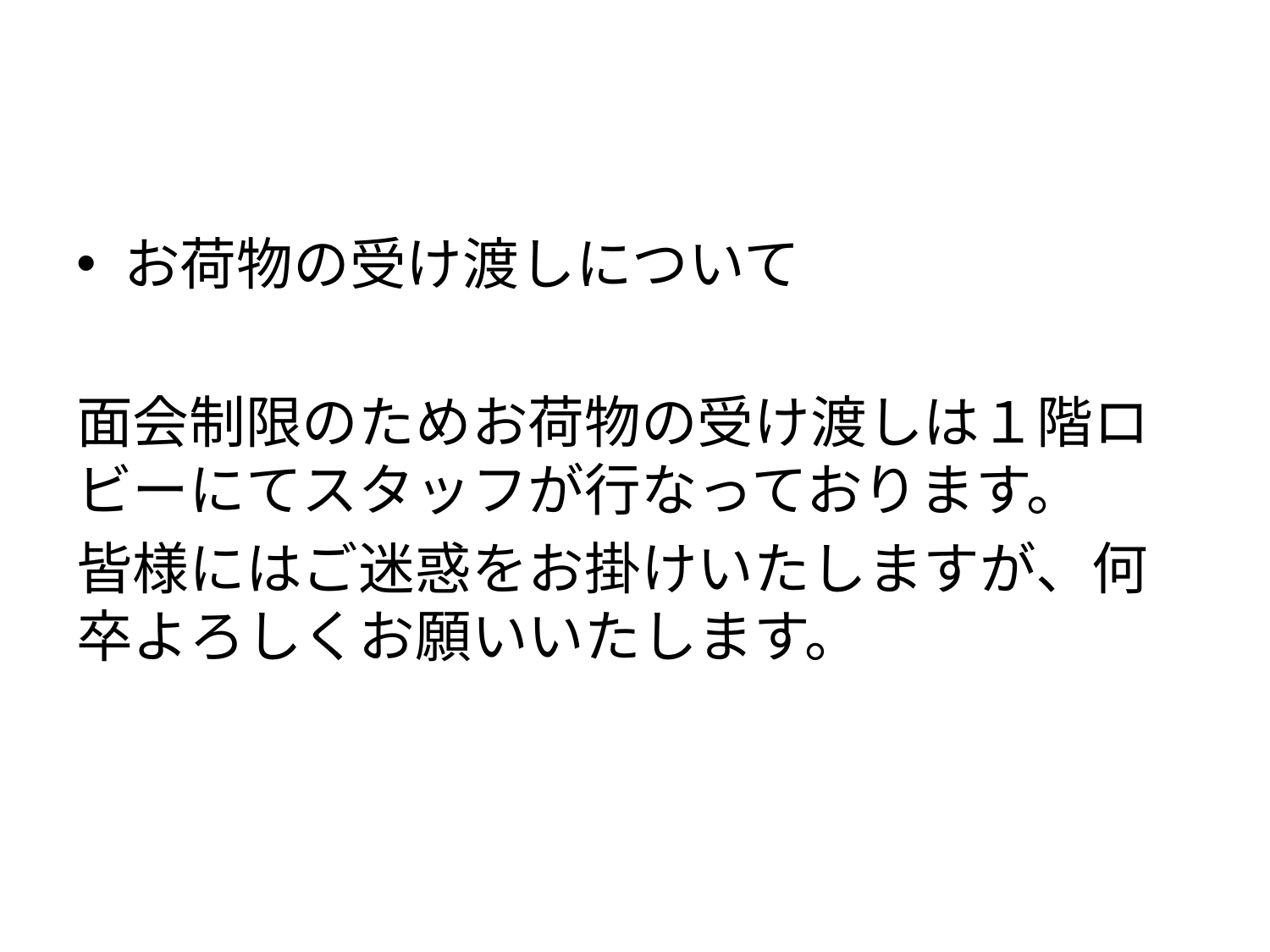

#
お荷物の受け渡しについて

面会制限のためお荷物の受け渡しは１階ロビーにてスタッフが行なっております。
皆様にはご迷惑をお掛けいたしますが、何卒よろしくお願いいたします。